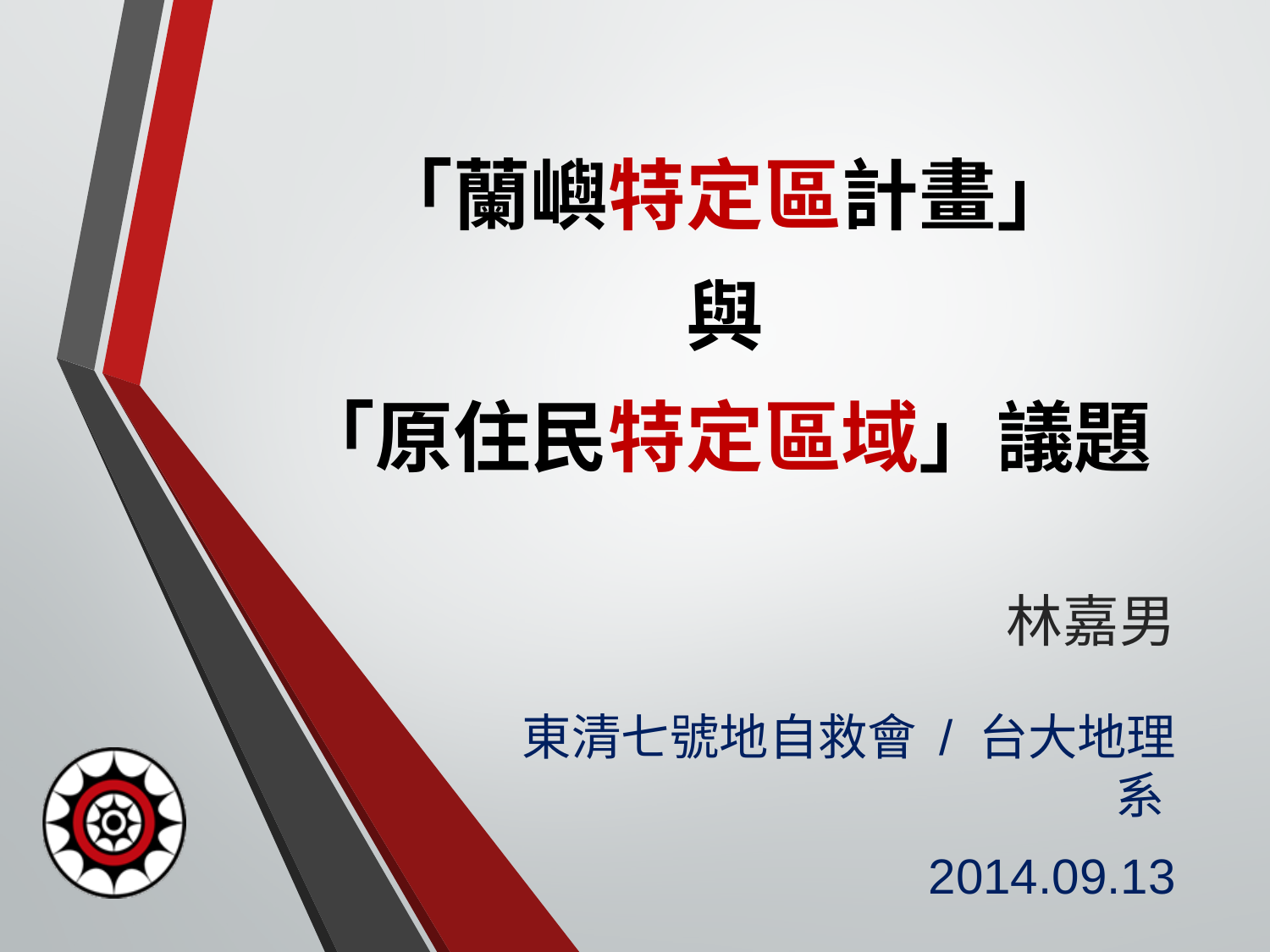

# 「蘭嶼特定區計畫」 與 「原住民特定區域」議題
林嘉男
 東清七號地自救會 / 台大地理系
2014.09.13